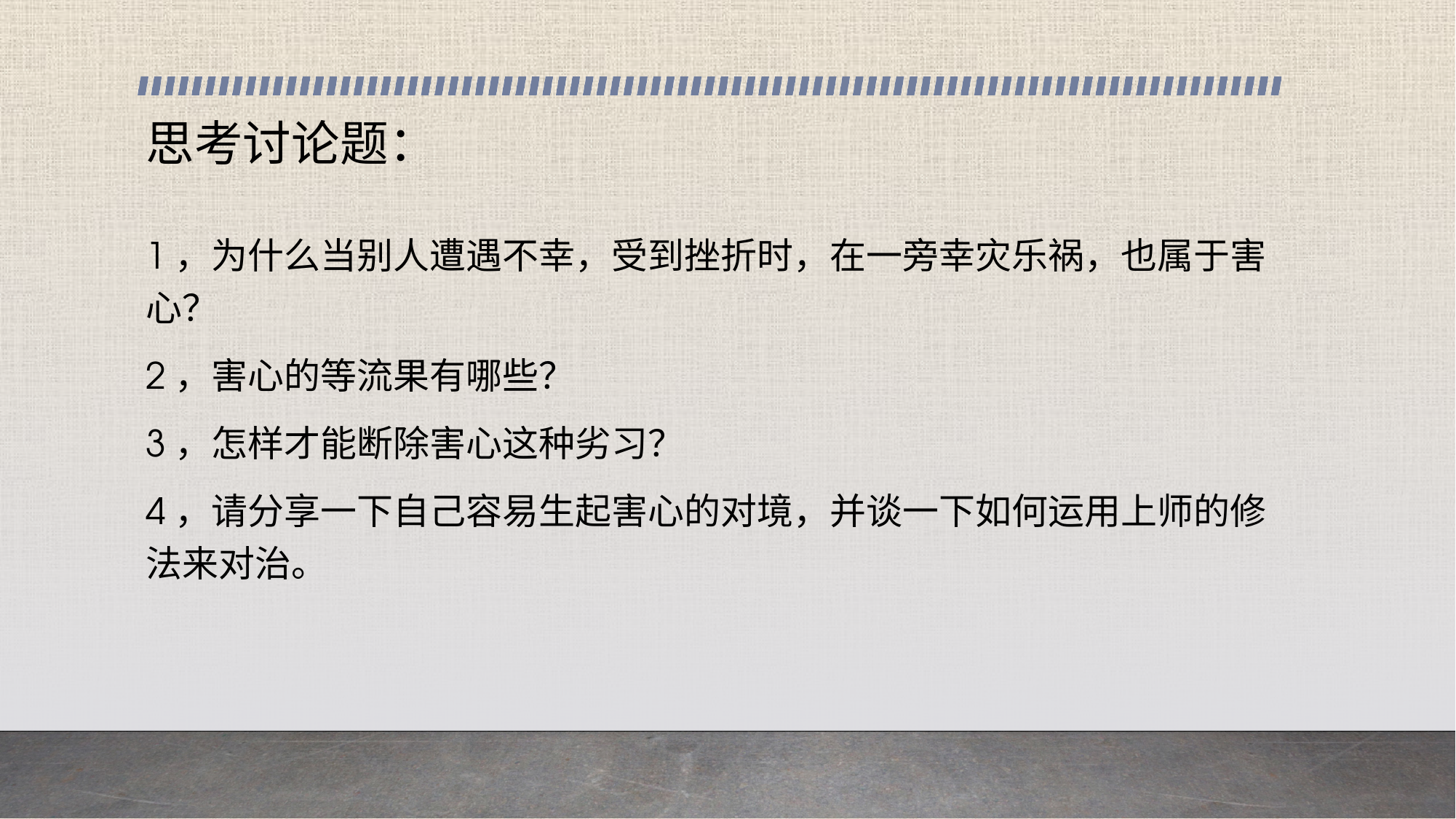

# 思考讨论题：
1，为什么当别人遭遇不幸，受到挫折时，在一旁幸灾乐祸，也属于害心？
2，害心的等流果有哪些？
3，怎样才能断除害心这种劣习？
4，请分享一下自己容易生起害心的对境，并谈一下如何运用上师的修法来对治。